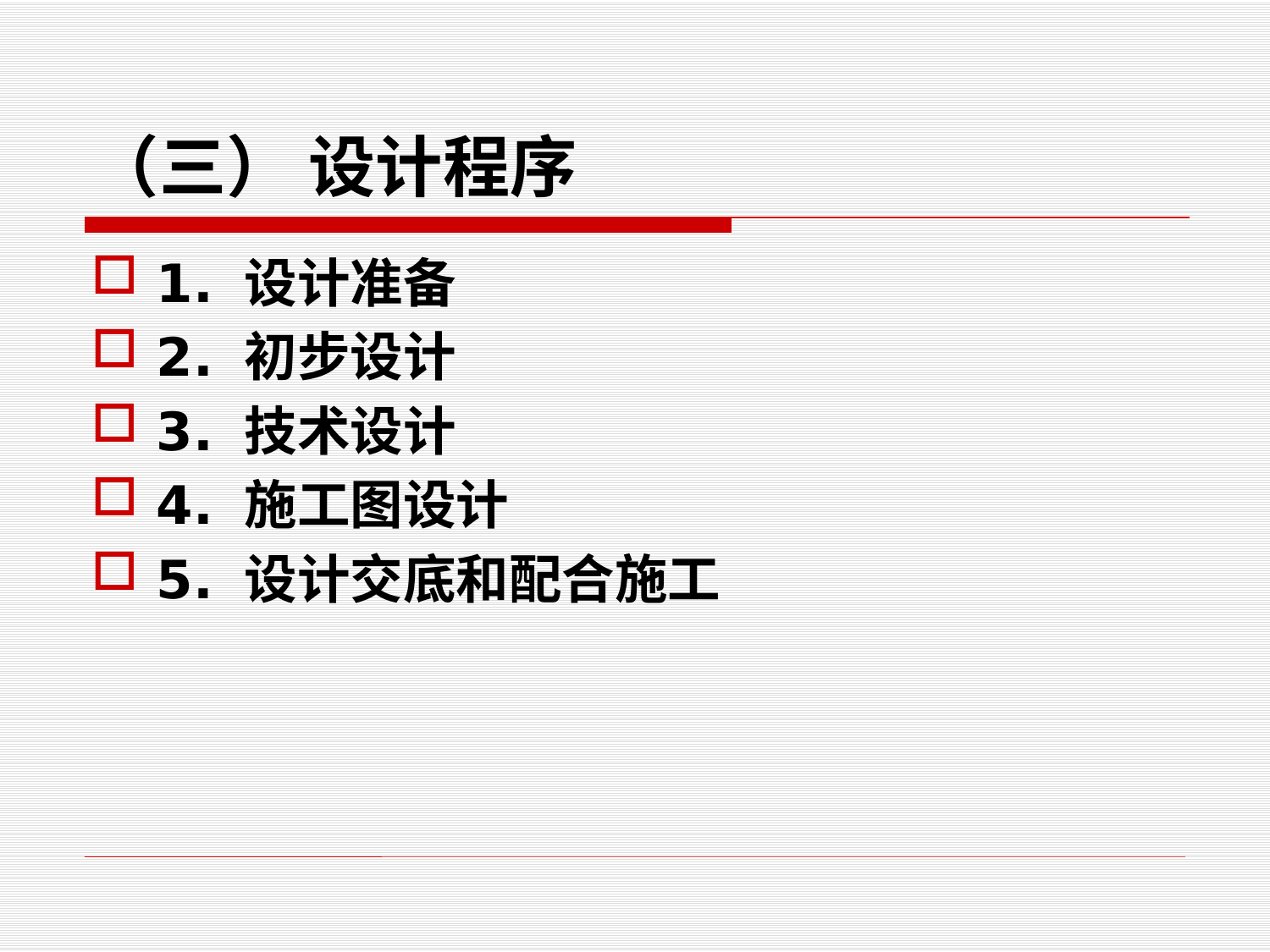

# （三） 设计程序
1. 设计准备
2. 初步设计
3. 技术设计
4. 施工图设计
5. 设计交底和配合施工